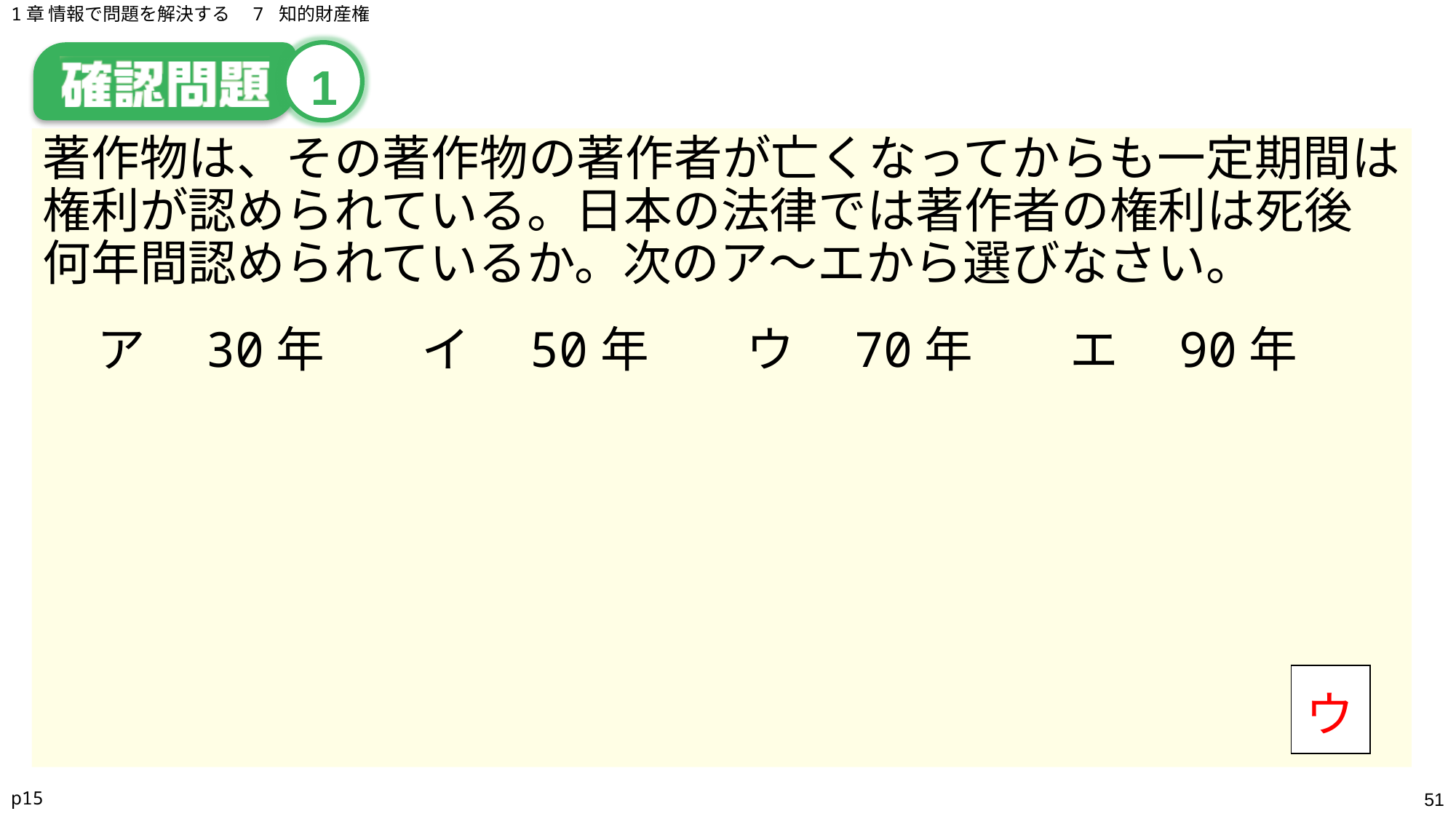

1章 情報で問題を解決する　7 知的財産権
# 1
著作物は、その著作物の著作者が亡くなってからも一定期間は権利が認められている。日本の法律では著作者の権利は死後何年間認められているか。次のア～エから選びなさい。
ア　30年　　イ　50年　　ウ　70年　　エ　90年
|  |
| --- |
ウ
p15
51